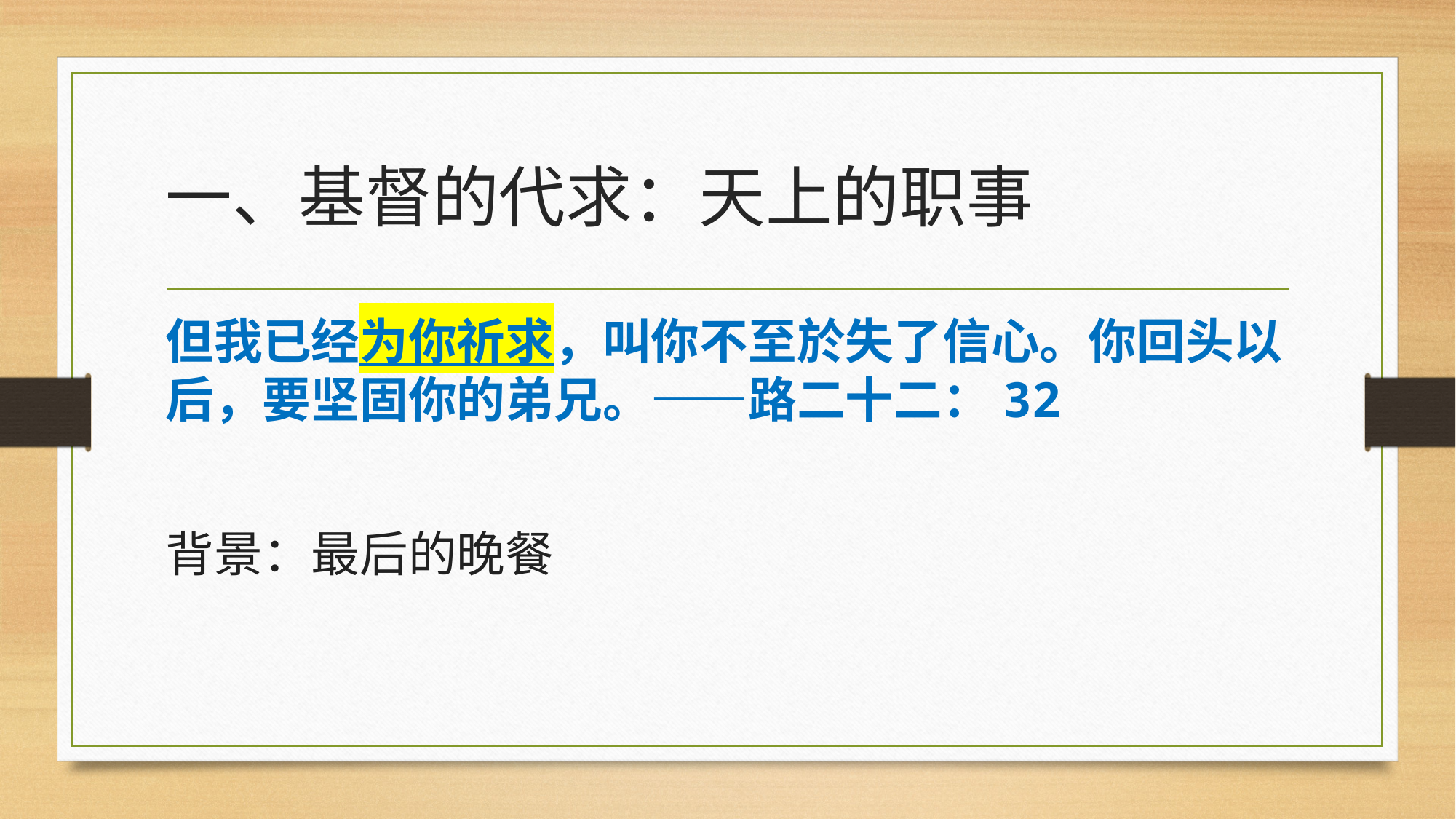

# 一、基督的代求：天上的职事
但我已经为你祈求，叫你不至於失了信心。你回头以后，要坚固你的弟兄。——路二十二：32

背景：最后的晚餐